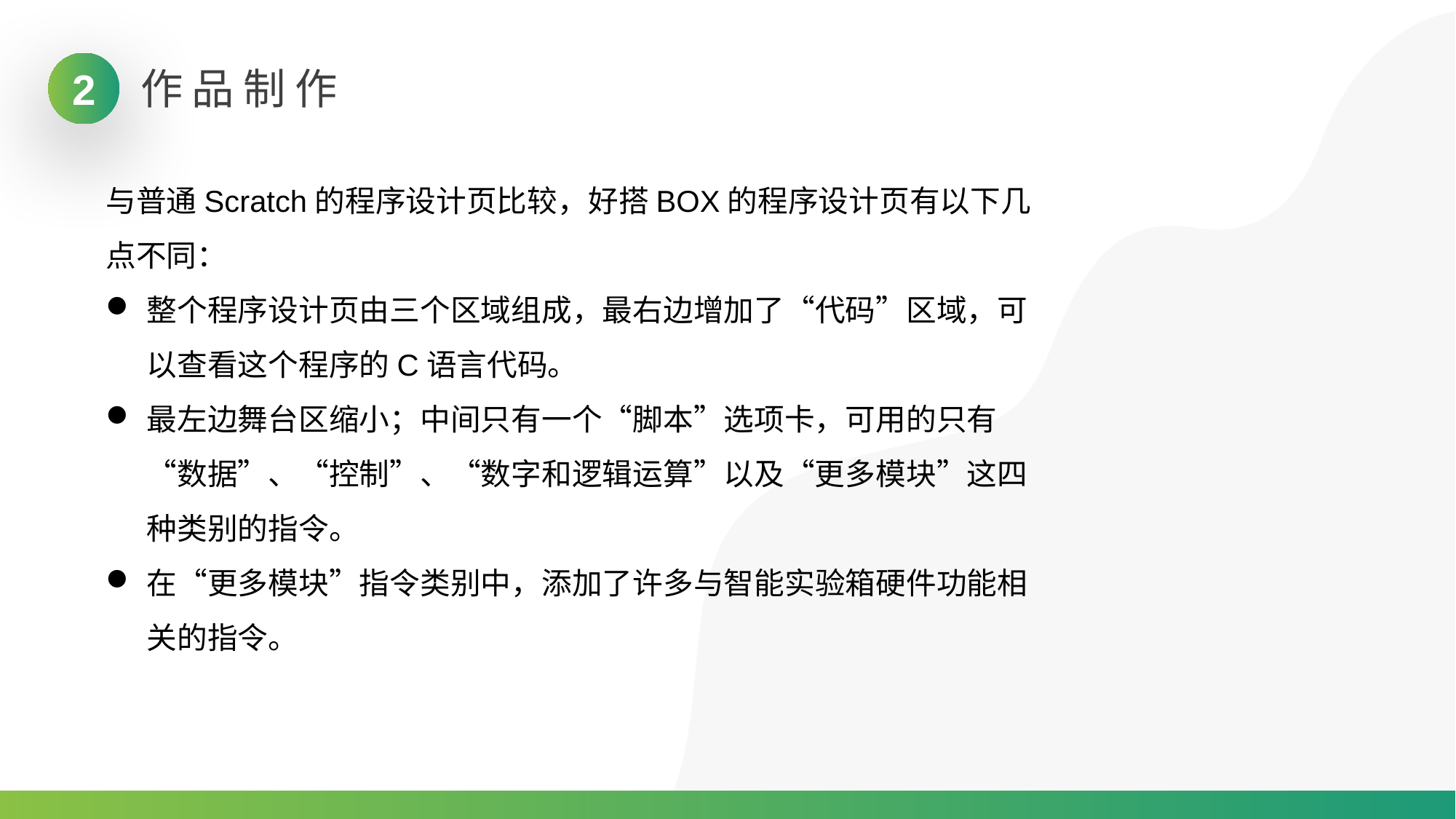

2
作品制作
与普通Scratch的程序设计页比较，好搭BOX的程序设计页有以下几点不同：
整个程序设计页由三个区域组成，最右边增加了“代码”区域，可以查看这个程序的C语言代码。
最左边舞台区缩小；中间只有一个“脚本”选项卡，可用的只有“数据”、“控制”、“数字和逻辑运算”以及“更多模块”这四种类别的指令。
在“更多模块”指令类别中，添加了许多与智能实验箱硬件功能相关的指令。

02